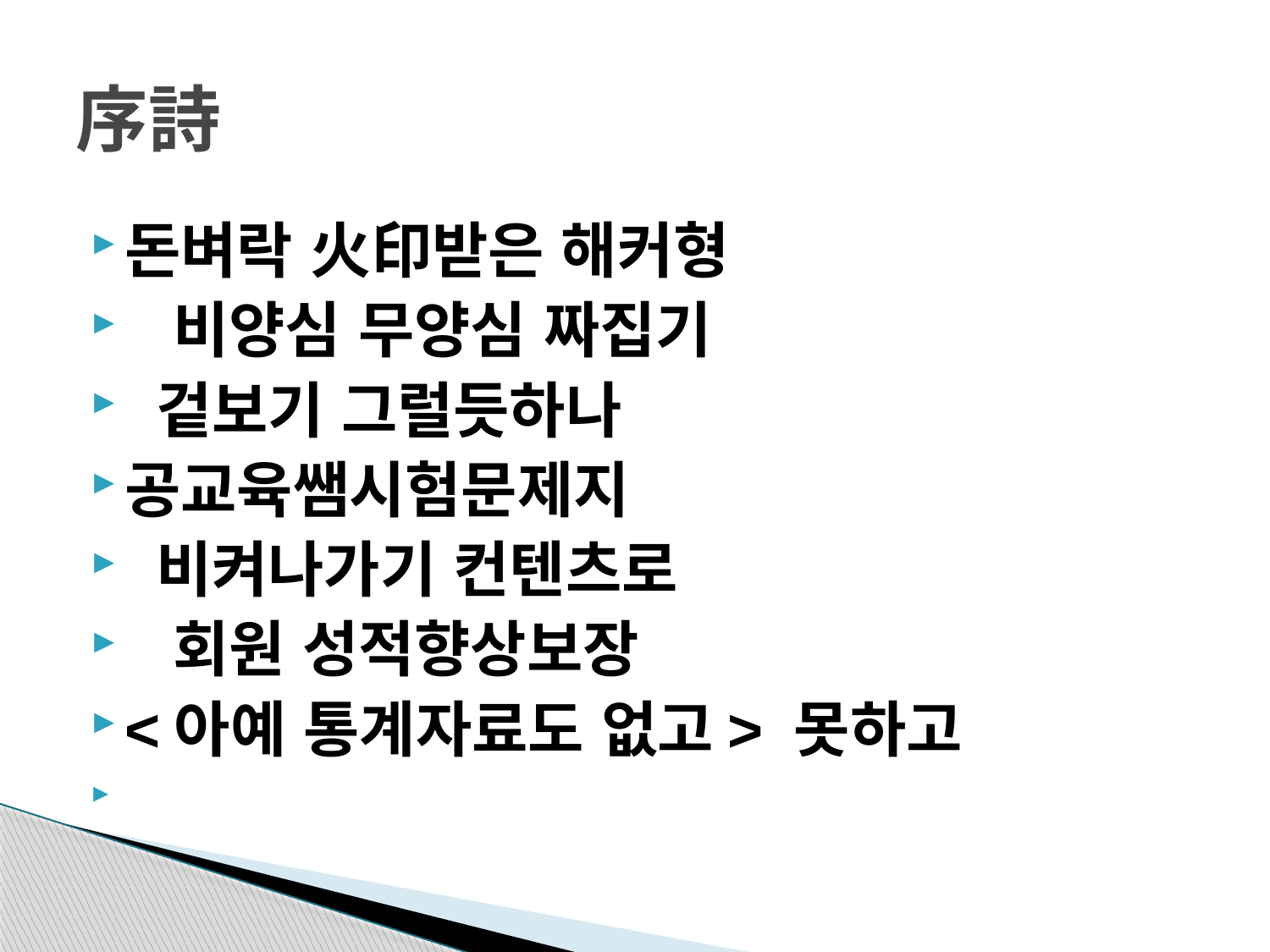

# 序詩
돈벼락 火印받은 해커형
  비양심 무양심 짜집기
 겉보기 그럴듯하나
공교육쌤시험문제지
 비켜나가기 컨텐츠로
  회원 성적향상보장
<아예 통계자료도 없고> 못하고